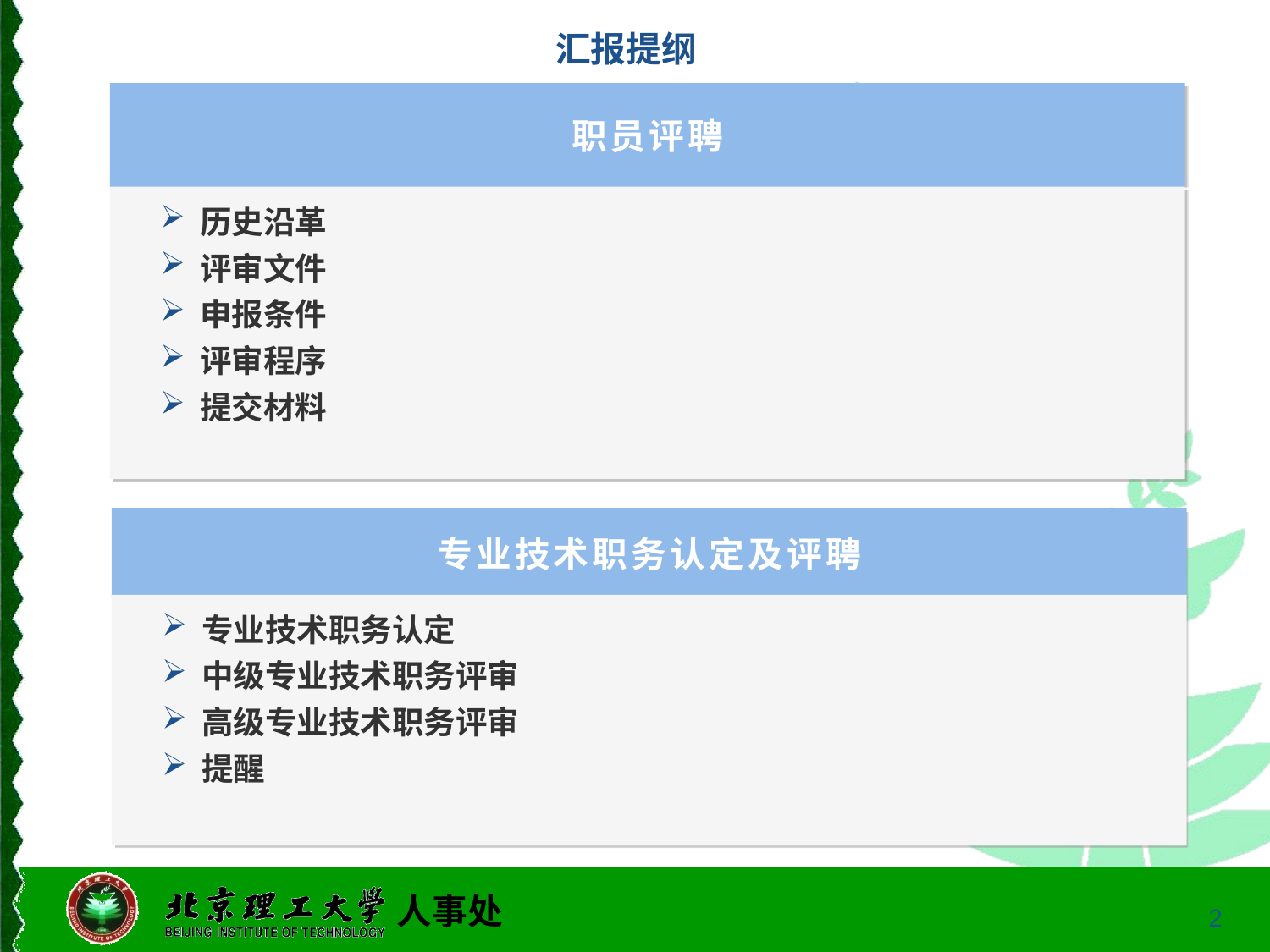

汇报提纲

职员评聘

历史沿革
评审文件
申报条件
评审程序
提交材料
专业技术职务认定及评聘

专业技术职务认定
中级专业技术职务评审
高级专业技术职务评审
提醒
2